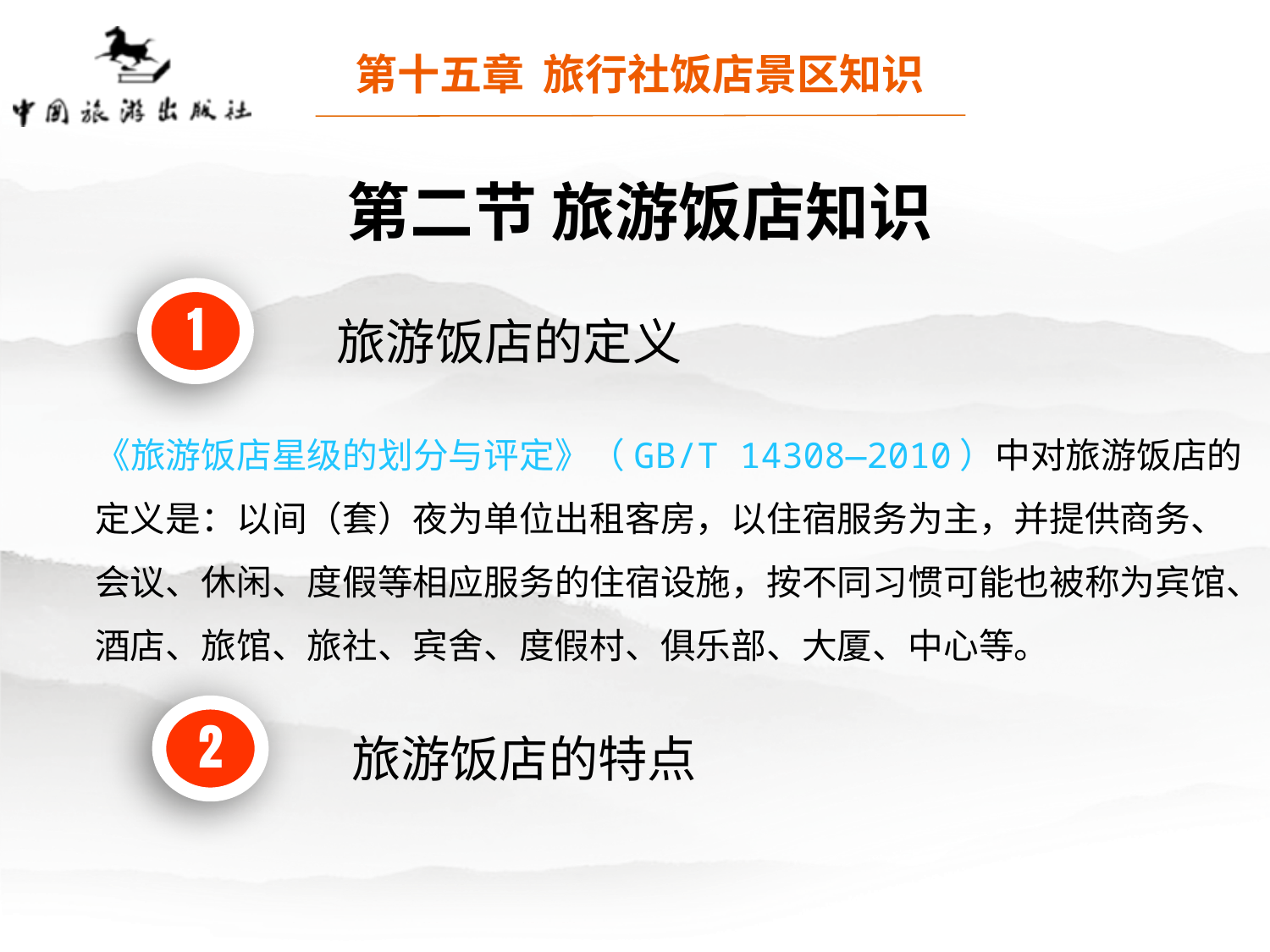

第十五章  旅行社饭店景区知识
第二节 旅游饭店知识
1
旅游饭店的定义
《旅游饭店星级的划分与评定》（GB/T 14308—2010）中对旅游饭店的定义是：以间（套）夜为单位出租客房，以住宿服务为主，并提供商务、会议、休闲、度假等相应服务的住宿设施，按不同习惯可能也被称为宾馆、酒店、旅馆、旅社、宾舍、度假村、俱乐部、大厦、中心等。
2
旅游饭店的特点